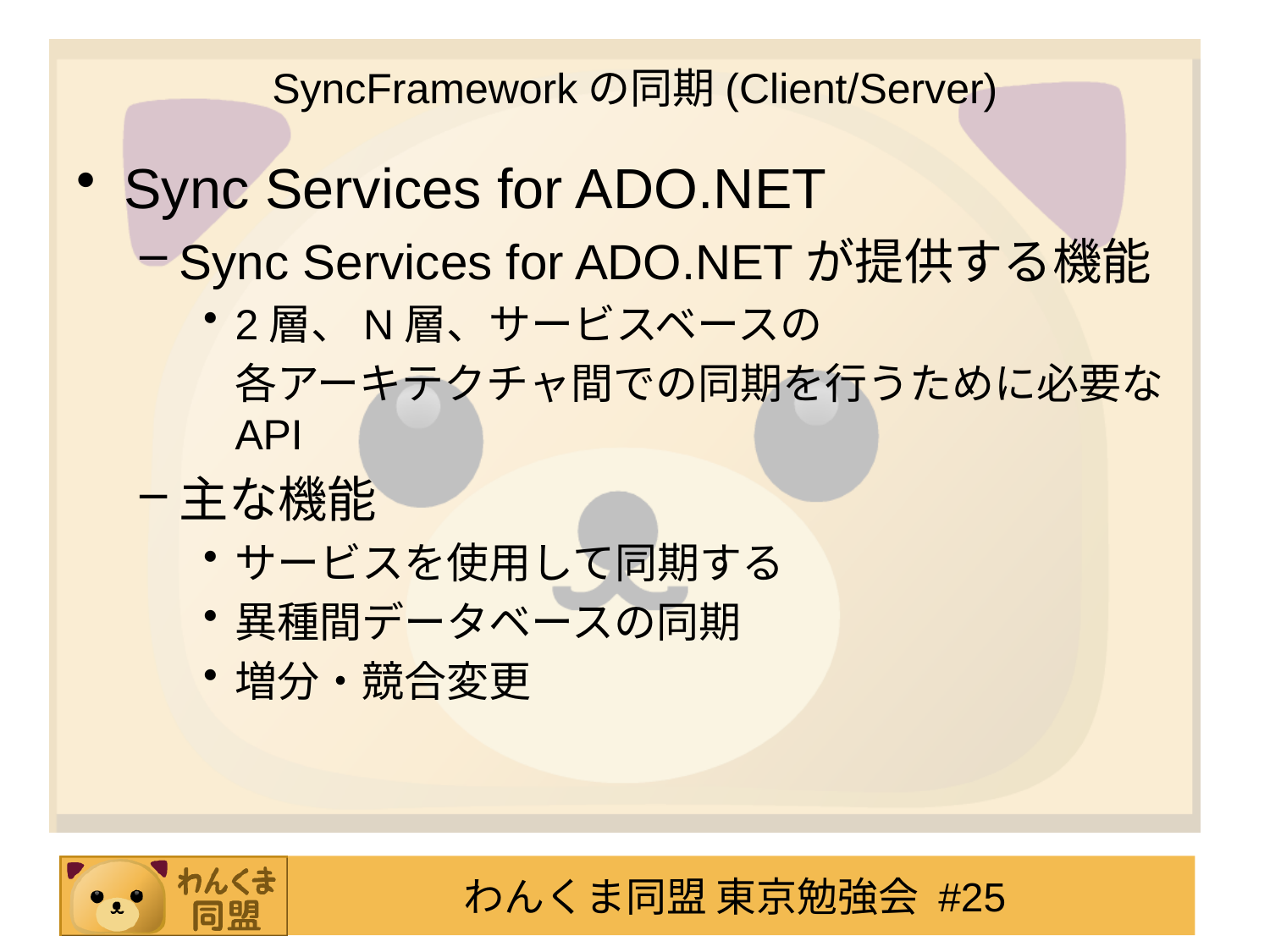

# SyncFrameworkの同期(Client/Server)
Sync Services for ADO.NET
Sync Services for ADO.NETが提供する機能
2層、N層、サービスベースの
	各アーキテクチャ間での同期を行うために必要なAPI
主な機能
サービスを使用して同期する
異種間データベースの同期
増分・競合変更